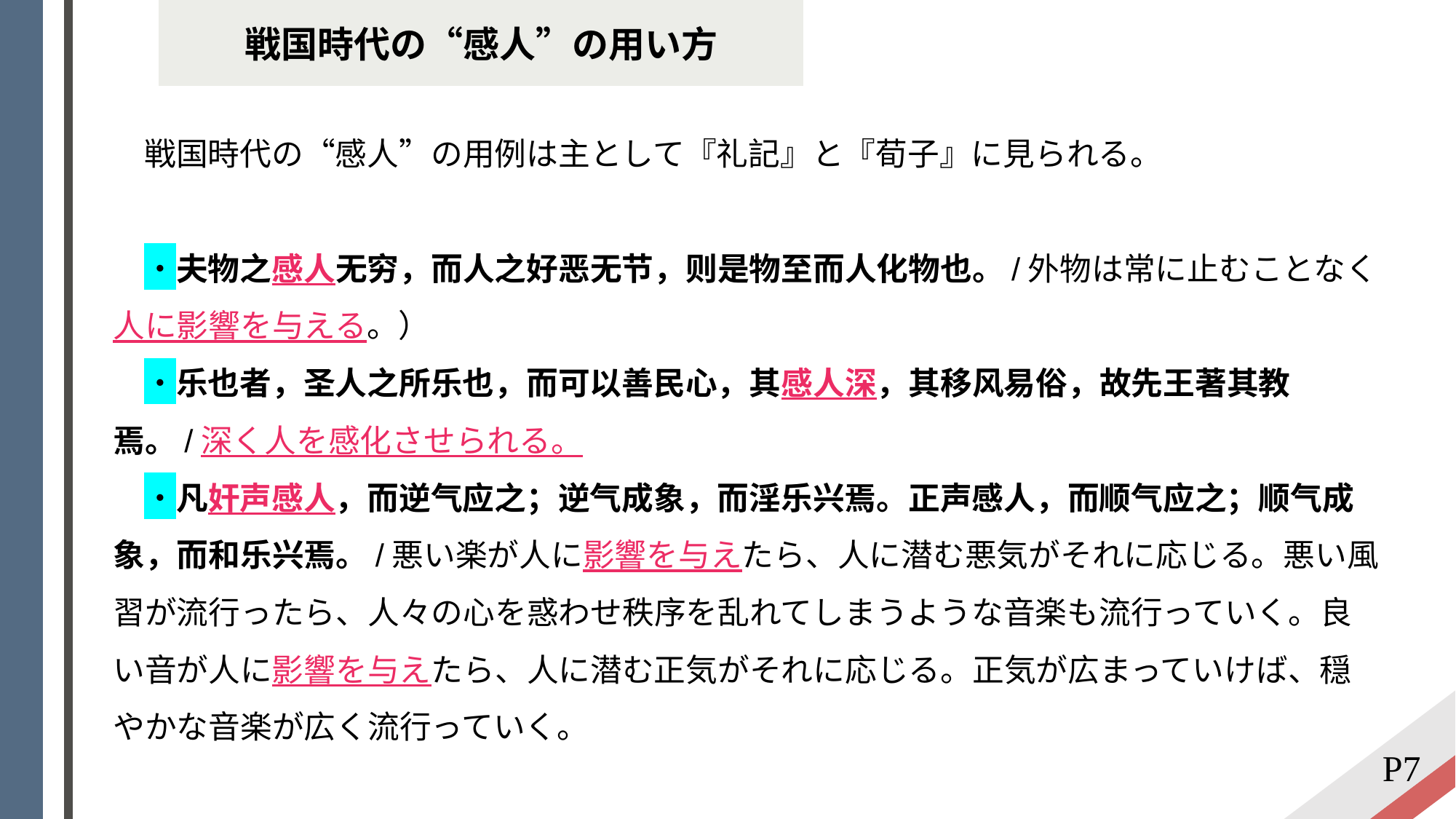

戦国時代の“感人”の用い方
 戦国時代の“感人”の用例は主として『礼記』と『荀子』に見られる。

 ・夫物之感人无穷，而人之好恶无节，则是物至而人化物也。/外物は常に止むことなく人に影響を与える。）
 ・乐也者，圣人之所乐也，而可以善民心，其感人深，其移风易俗，故先王著其教焉。/深く人を感化させられる。
 ・凡奸声感人，而逆气应之；逆气成象，而淫乐兴焉。正声感人，而顺气应之；顺气成象，而和乐兴焉。/悪い楽が人に影響を与えたら、人に潜む悪気がそれに応じる。悪い風習が流行ったら、人々の心を惑わせ秩序を乱れてしまうような音楽も流行っていく。良い音が人に影響を与えたら、人に潜む正気がそれに応じる。正気が広まっていけば、穏やかな音楽が広く流行っていく。

P7